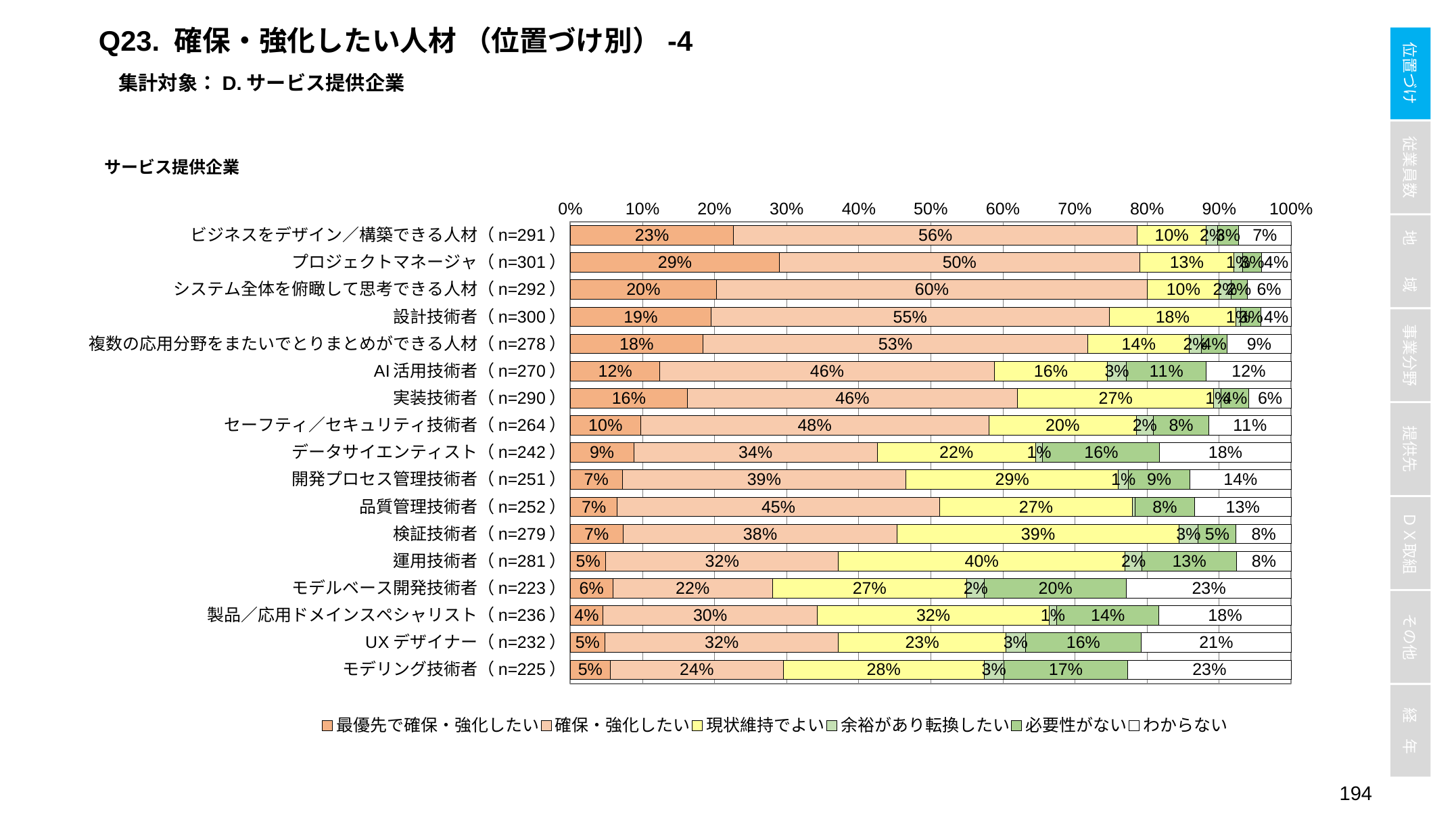

Q23. 確保・強化したい人材 （位置づけ別）-4
集計対象：D.サービス提供企業

### Chart

| Category | 最優先で確保・強化したい | 確保・強化したい | 現状維持でよい | 余裕があり転換したい | 必要性がない | わからない |
|---|---|---|---|---|---|---|
| ビジネスをデザイン／構築できる人材（n=291） | 0.22611464968152867 | 0.5605095541401274 | 0.09554140127388536 | 0.01592356687898089 | 0.028662420382165606 | 0.0732484076433121 |
| プロジェクトマネージャ（n=301） | 0.2898089171974522 | 0.5 | 0.1305732484076433 | 0.012738853503184714 | 0.025477707006369428 | 0.041401273885350316 |
| システム全体を俯瞰して思考できる人材（n=292） | 0.20257234726688103 | 0.5980707395498392 | 0.09967845659163987 | 0.01607717041800643 | 0.022508038585209004 | 0.06109324758842444 |
| 設計技術者（n=300） | 0.19488817891373802 | 0.5527156549520766 | 0.1757188498402556 | 0.006389776357827476 | 0.02875399361022364 | 0.04153354632587859 |
| 複数の応用分野をまたいでとりまとめができる人材（n=278） | 0.18360655737704917 | 0.5344262295081967 | 0.14098360655737704 | 0.01639344262295082 | 0.036065573770491806 | 0.08852459016393442 |
| AI活用技術者（n=270） | 0.12418300653594772 | 0.46405228758169936 | 0.1568627450980392 | 0.026143790849673203 | 0.1111111111111111 | 0.11764705882352941 |
| 実装技術者（n=290） | 0.16233766233766234 | 0.4577922077922078 | 0.2727272727272727 | 0.00974025974025974 | 0.03896103896103896 | 0.05844155844155844 |
| セーフティ／セキュリティ技術者（n=264） | 0.09731543624161074 | 0.48322147651006714 | 0.20469798657718122 | 0.02348993288590604 | 0.07718120805369127 | 0.11409395973154363 |
| データサイエンティスト（n=242） | 0.08783783783783784 | 0.33783783783783783 | 0.2195945945945946 | 0.010135135135135136 | 0.16216216216216217 | 0.18243243243243243 |
| 開発プロセス管理技術者（n=251） | 0.07191780821917808 | 0.3938356164383562 | 0.2945205479452055 | 0.0136986301369863 | 0.08561643835616438 | 0.1404109589041096 |
| 品質管理技術者（n=252） | 0.06529209621993128 | 0.44673539518900346 | 0.26804123711340205 | 0.003436426116838488 | 0.08247422680412371 | 0.13402061855670103 |
| 検証技術者（n=279） | 0.0728476821192053 | 0.38079470198675497 | 0.39072847682119205 | 0.026490066225165563 | 0.052980132450331126 | 0.076158940397351 |
| 運用技術者（n=281） | 0.049342105263157895 | 0.3223684210526316 | 0.3980263157894737 | 0.023026315789473683 | 0.13157894736842105 | 0.0756578947368421 |
| モデルベース開発技術者（n=223） | 0.058823529411764705 | 0.22145328719723184 | 0.2698961937716263 | 0.02422145328719723 | 0.1972318339100346 | 0.22837370242214533 |
| 製品／応用ドメインスペシャリスト（n=236） | 0.04498269896193772 | 0.2975778546712803 | 0.3217993079584775 | 0.010380622837370242 | 0.14186851211072665 | 0.18339100346020762 |
| UXデザイナー（n=232） | 0.04778156996587031 | 0.3242320819112628 | 0.23208191126279865 | 0.027303754266211604 | 0.16040955631399317 | 0.20819112627986347 |
| モデリング技術者（n=225） | 0.054982817869415807 | 0.24054982817869416 | 0.27835051546391754 | 0.027491408934707903 | 0.1718213058419244 | 0.2268041237113402 |
194